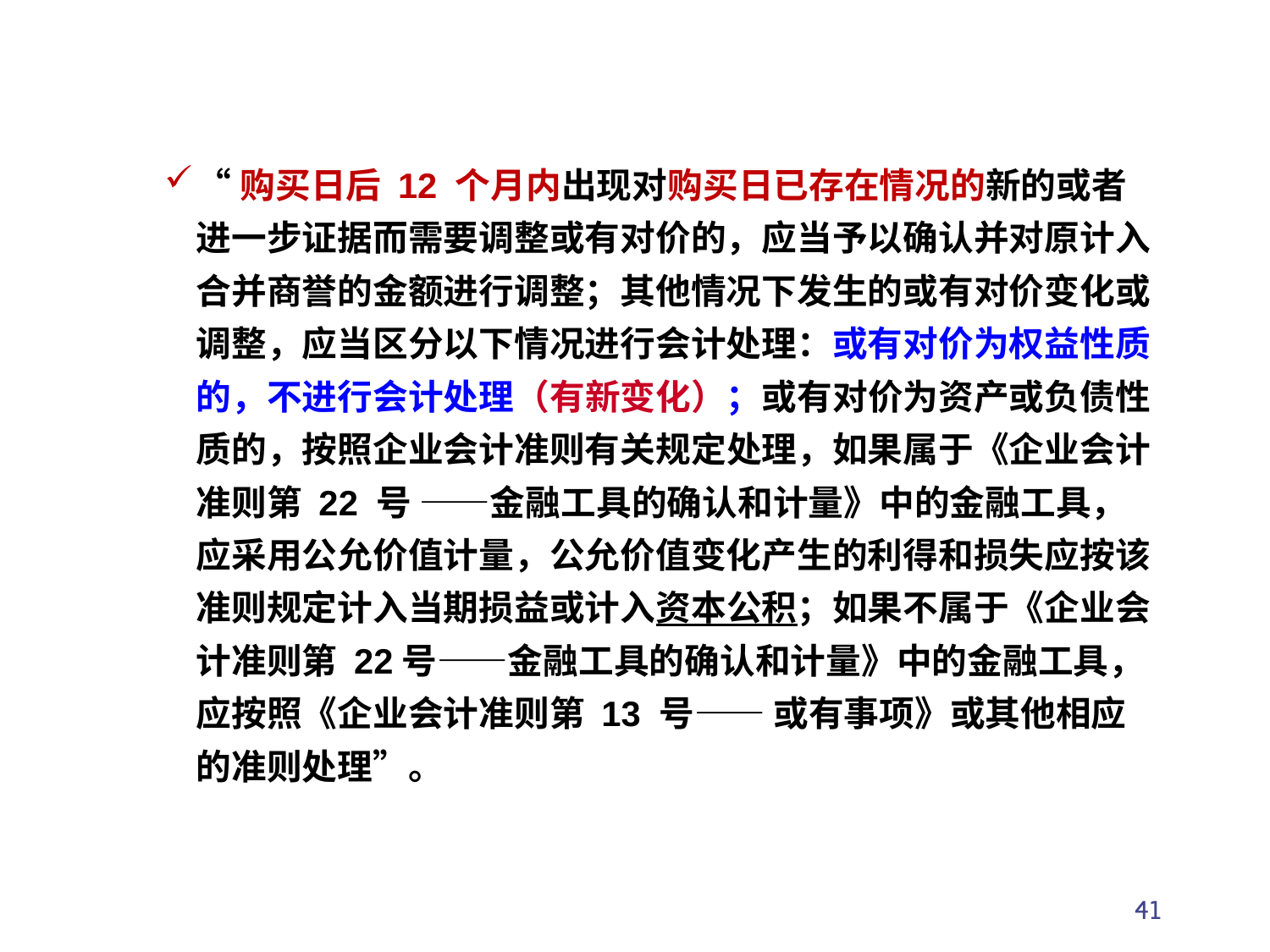

“购买日后 12 个月内出现对购买日已存在情况的新的或者进一步证据而需要调整或有对价的，应当予以确认并对原计入合并商誉的金额进行调整；其他情况下发生的或有对价变化或调整，应当区分以下情况进行会计处理：或有对价为权益性质的，不进行会计处理（有新变化）；或有对价为资产或负债性质的，按照企业会计准则有关规定处理，如果属于《企业会计准则第 22 号 ——金融工具的确认和计量》中的金融工具，应采用公允价值计量，公允价值变化产生的利得和损失应按该准则规定计入当期损益或计入资本公积；如果不属于《企业会计准则第 22号——金融工具的确认和计量》中的金融工具，应按照《企业会计准则第 13 号—— 或有事项》或其他相应的准则处理”。

41